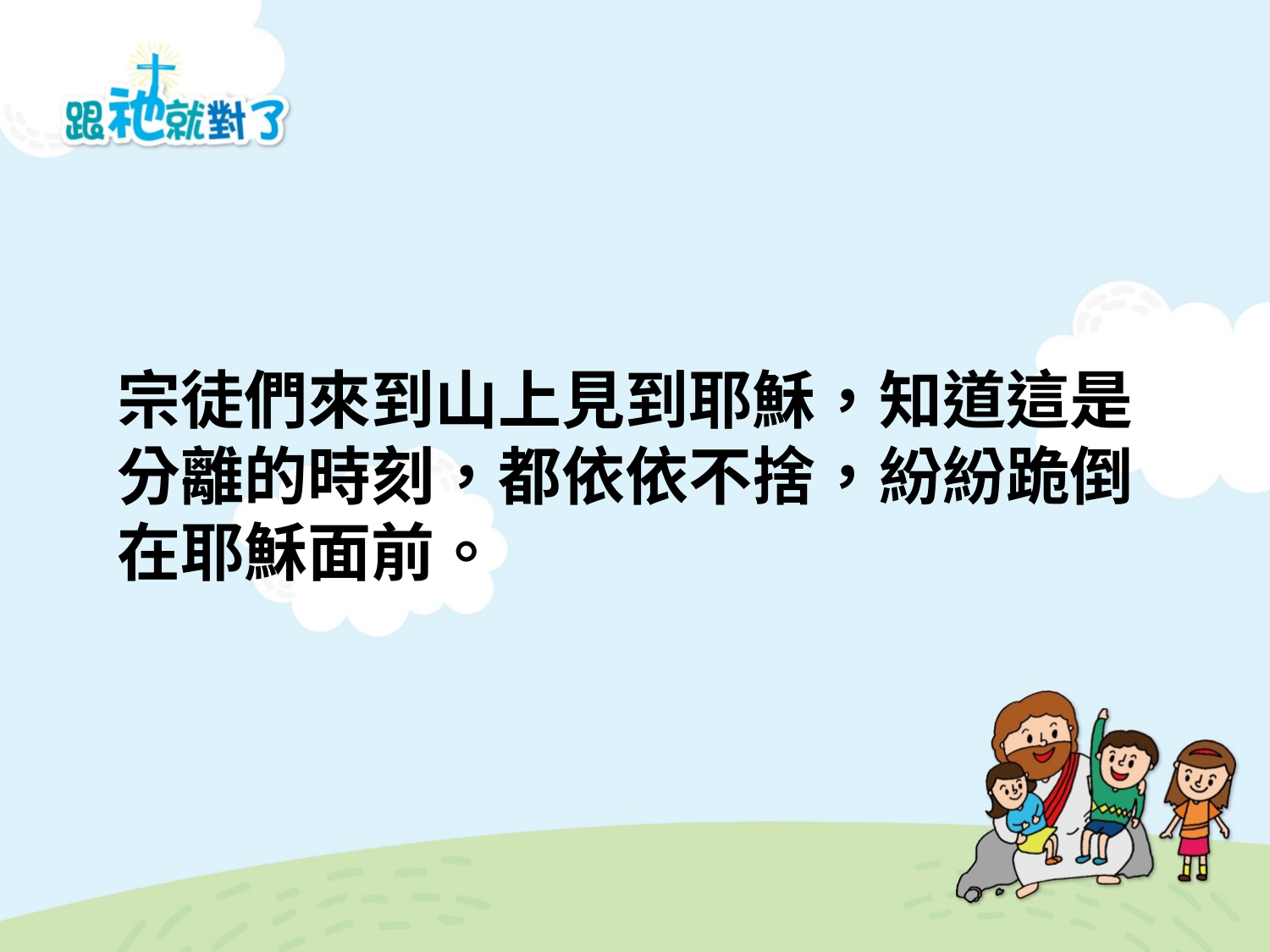

宗徒們來到山上見到耶穌，知道這是分離的時刻，都依依不捨，紛紛跪倒在耶穌面前。